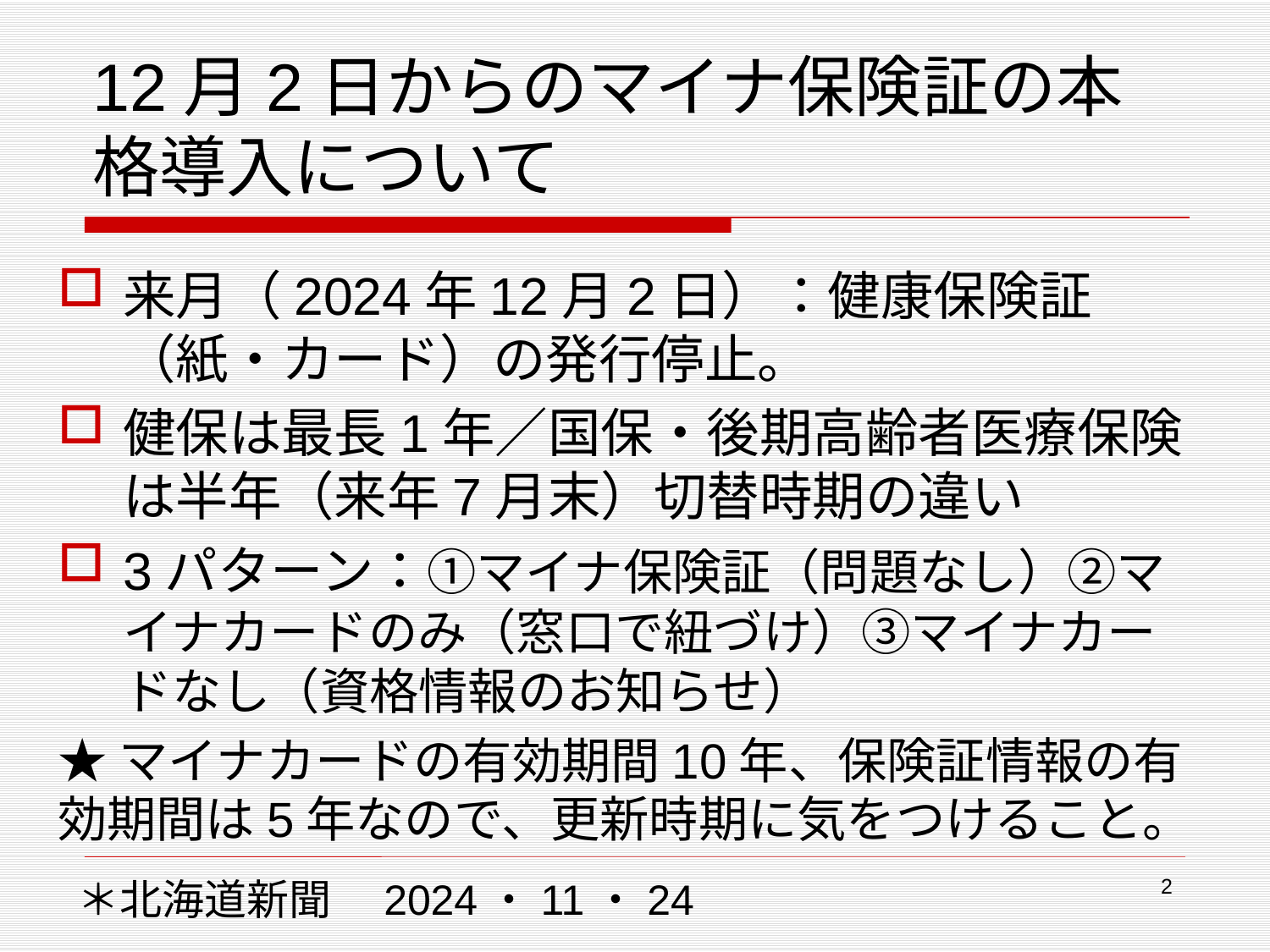

# 12月2日からのマイナ保険証の本格導入について
来月（2024年12月2日）：健康保険証（紙・カード）の発行停止。
健保は最長1年／国保・後期高齢者医療保険は半年（来年7月末）切替時期の違い
3パターン：①マイナ保険証（問題なし）②マイナカードのみ（窓口で紐づけ）③マイナカードなし（資格情報のお知らせ）
★マイナカードの有効期間10年、保険証情報の有効期間は5年なので、更新時期に気をつけること。
＊北海道新聞　2024・11・24
2